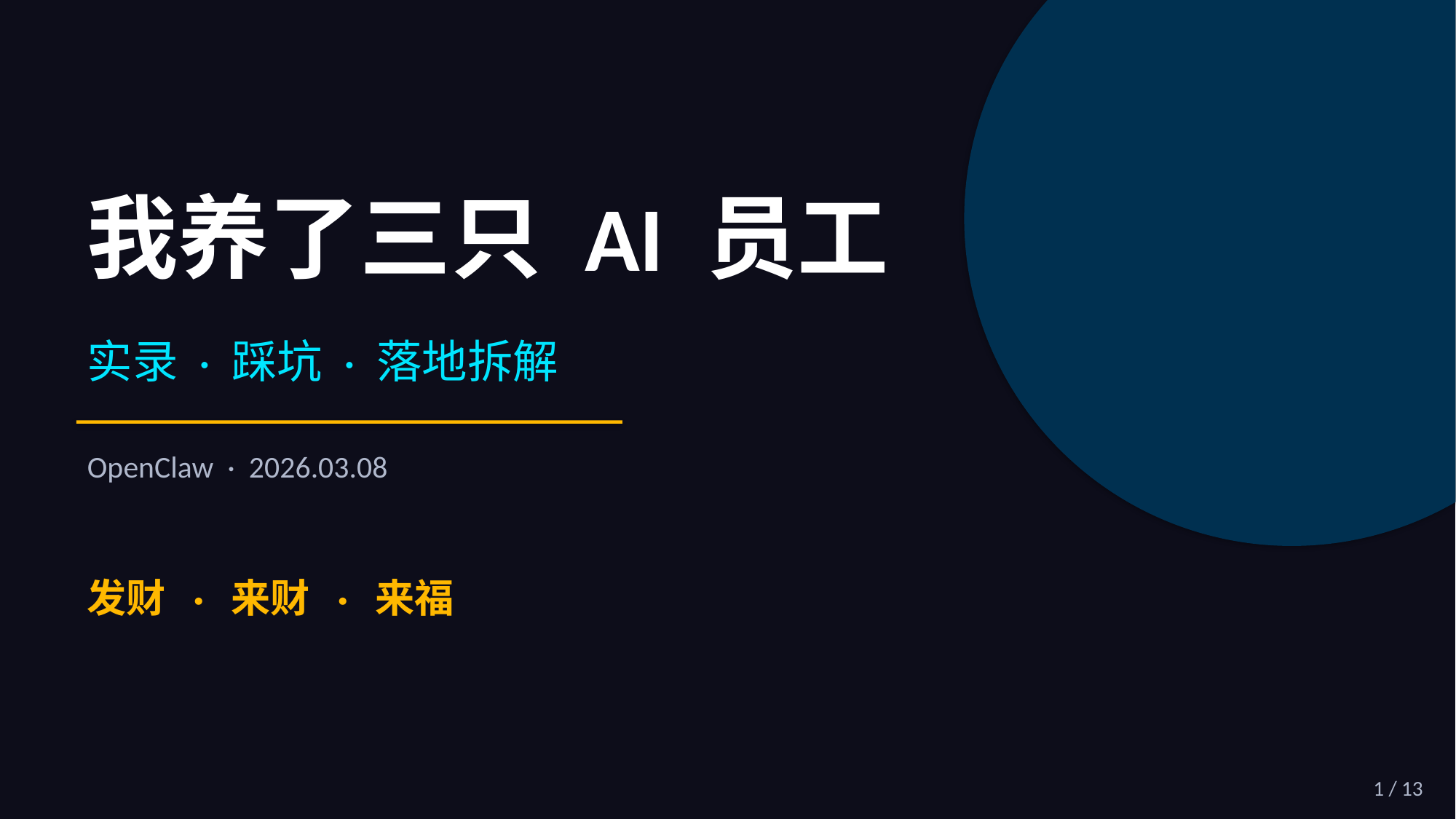

我养了三只 AI 员工
实录 · 踩坑 · 落地拆解

OpenClaw  ·  2026.03.08
发财  ·  来财  ·  来福
1 / 13